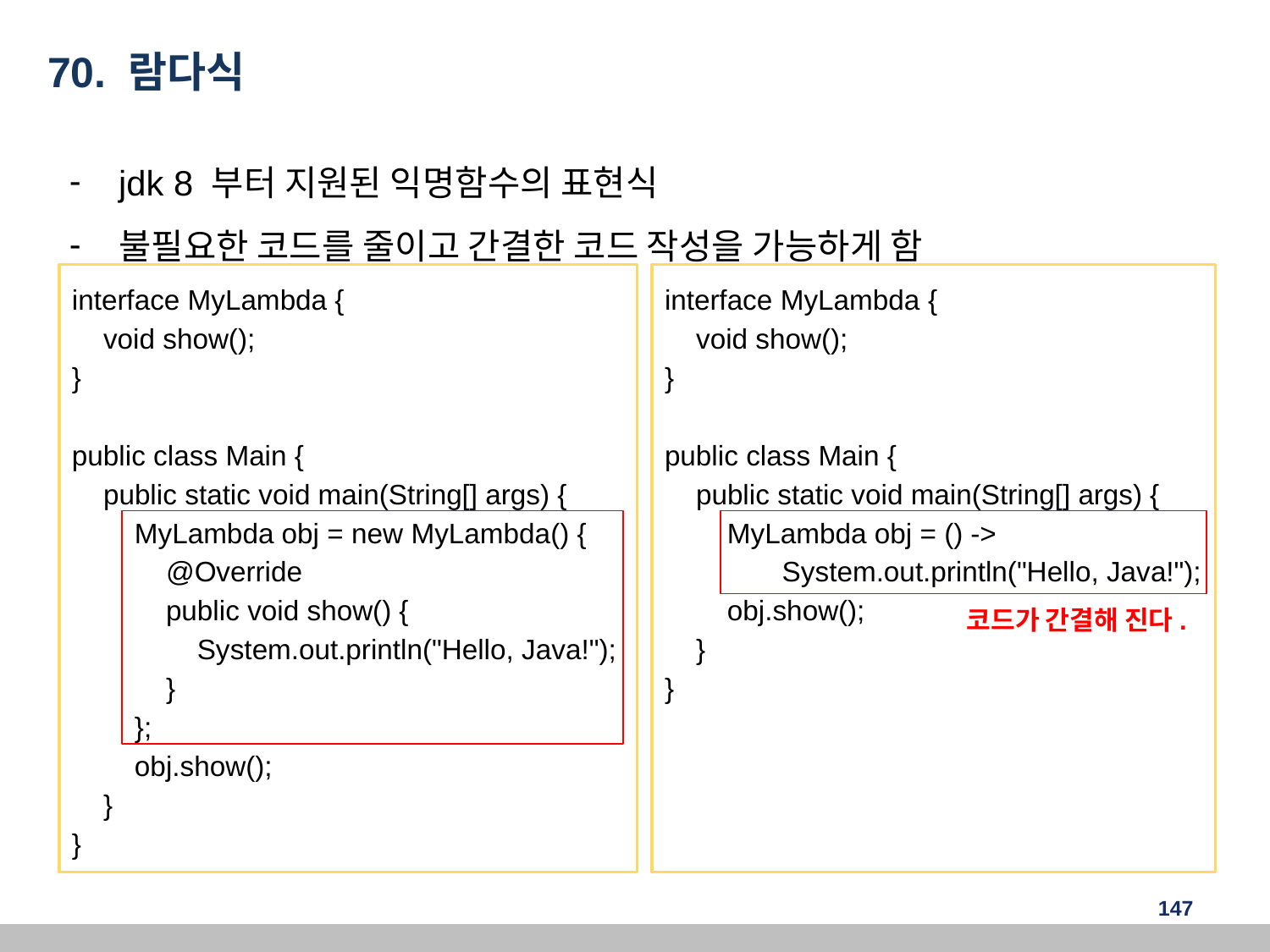

70. 람다식
jdk 8 부터 지원된 익명함수의 표현식
불필요한 코드를 줄이고 간결한 코드 작성을 가능하게 함
interface MyLambda {
    void show();
}

public class Main {
    public static void main(String[] args) {
        MyLambda obj = new MyLambda() {
            @Override
            public void show() {
                System.out.println("Hello, Java!");
            }
        };
        obj.show();
    }
}
interface MyLambda {
    void show();
}

public class Main {
    public static void main(String[] args) {
        MyLambda obj = () ->
               System.out.println("Hello, Java!");
        obj.show();
    }
}

코드가 간결해 진다.
147